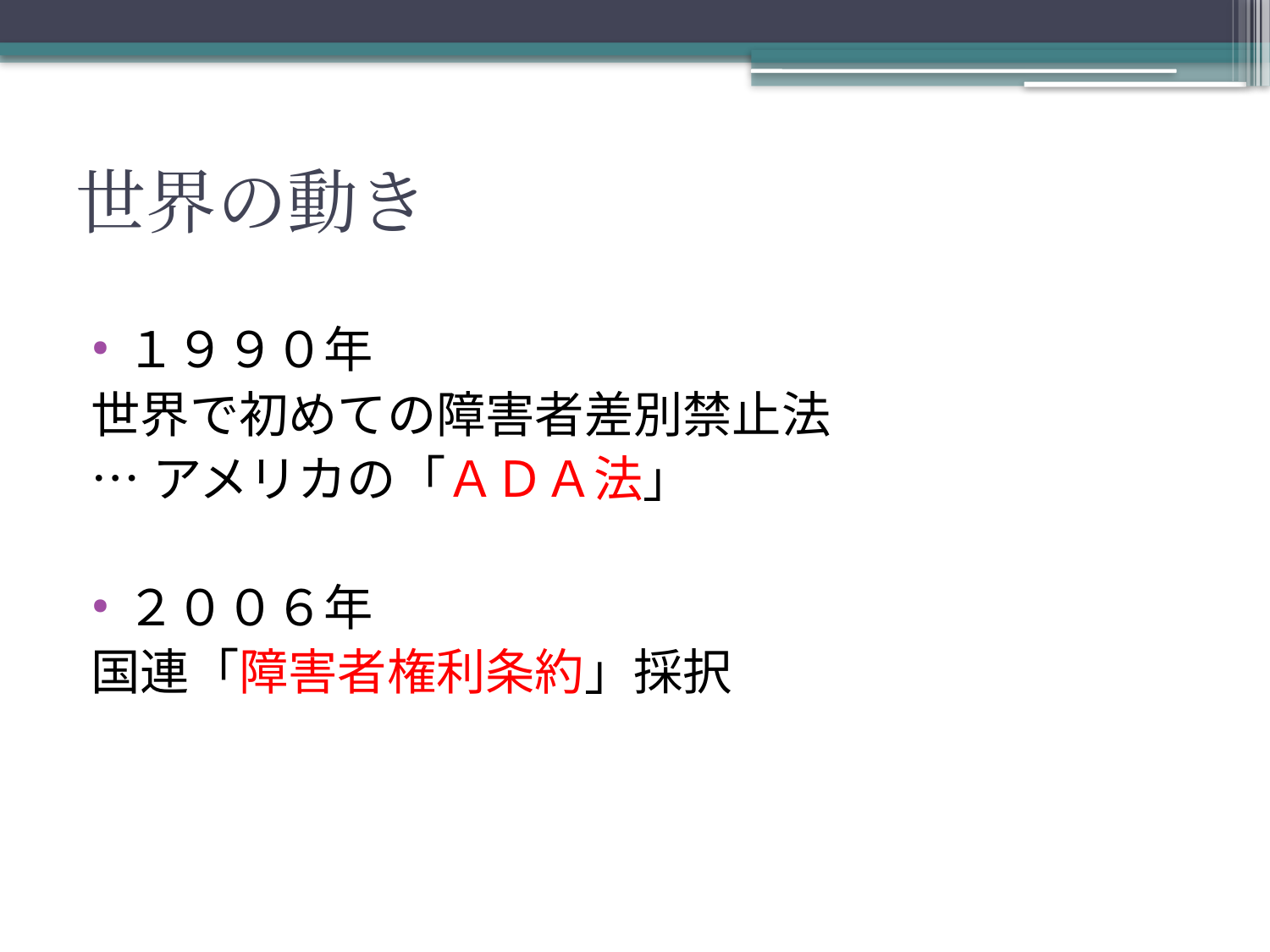

# 世界の動き
１９９０年
世界で初めての障害者差別禁止法
…アメリカの「ＡＤＡ法」

２００６年
国連「障害者権利条約」採択